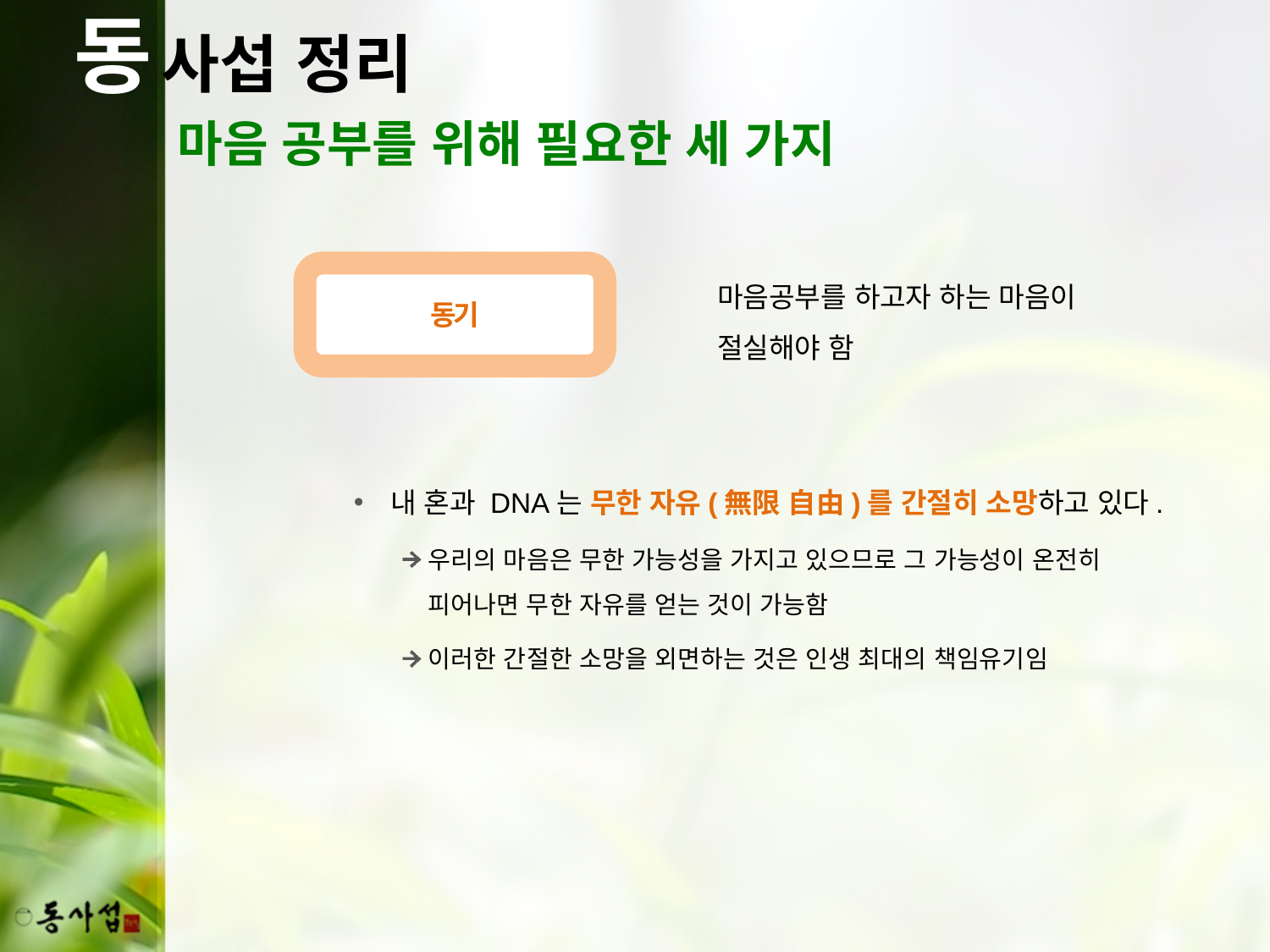

동
사섭 정리
마음 공부를 위해 필요한 세 가지
마음공부를 하고자 하는 마음이 절실해야 함
동기
내 혼과 DNA는 무한 자유(無限 自由)를 간절히 소망하고 있다.
우리의 마음은 무한 가능성을 가지고 있으므로 그 가능성이 온전히 피어나면 무한 자유를 얻는 것이 가능함
이러한 간절한 소망을 외면하는 것은 인생 최대의 책임유기임